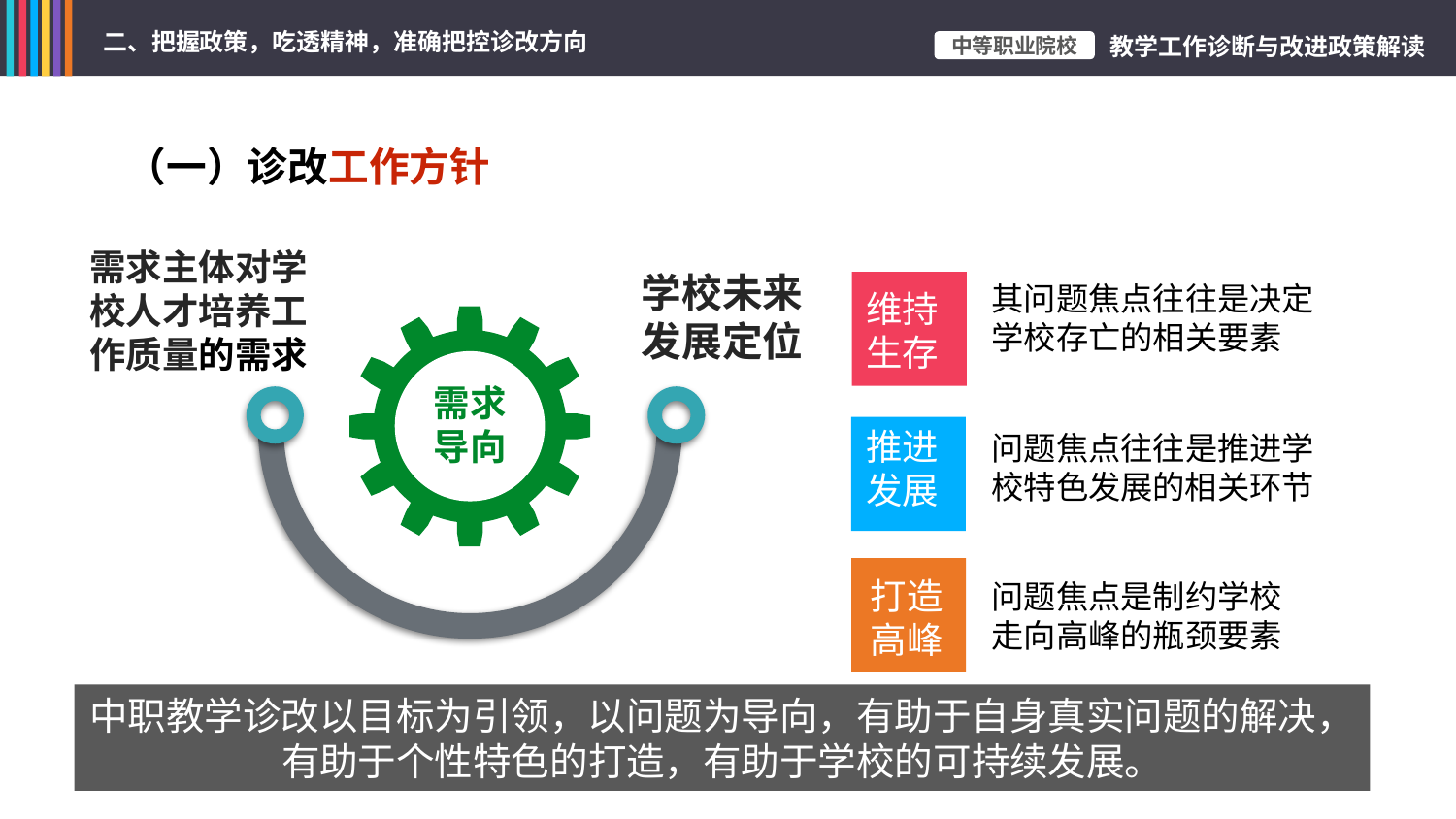

（一）诊改工作方针

需求主体对学校人才培养工作质量的需求
学校未来发展定位

其问题焦点往往是决定学校存亡的相关要素
维持
生存

需求
导向

推进
发展
问题焦点往往是推进学校特色发展的相关环节

打造
高峰
问题焦点是制约学校走向高峰的瓶颈要素
中职教学诊改以目标为引领，以问题为导向，有助于自身真实问题的解决，有助于个性特色的打造，有助于学校的可持续发展。